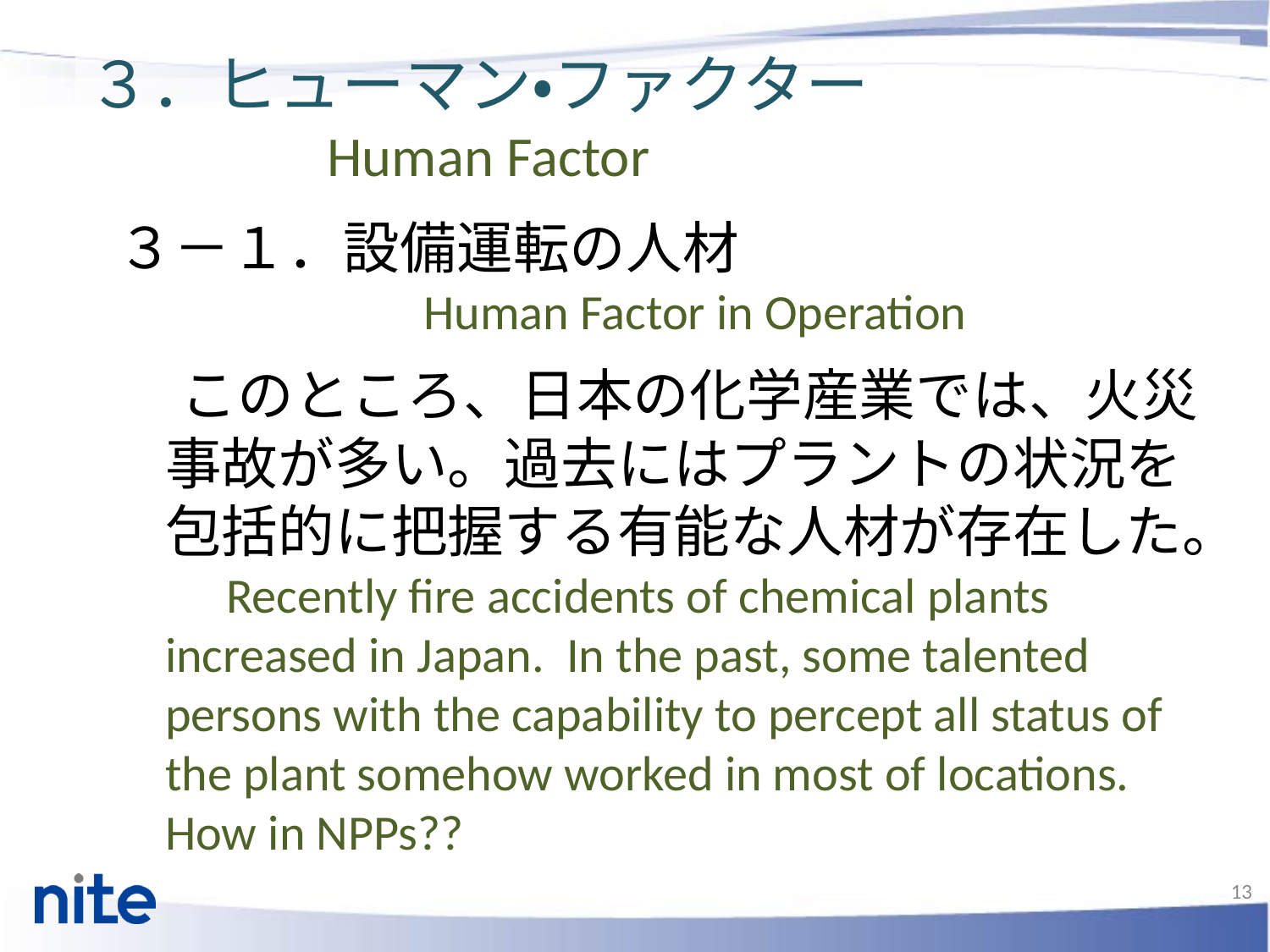

３．ヒューマン・ファクター
　　　　Human Factor
３－１．設備運転の人材　
　　　　　Human Factor in Operation
　このところ、日本の化学産業では、火災事故が多い。過去にはプラントの状況を包括的に把握する有能な人材が存在した。　Recently fire accidents of chemical plants increased in Japan.  In the past, some talented persons with the capability to percept all status of the plant somehow worked in most of locations.  How in NPPs??

13